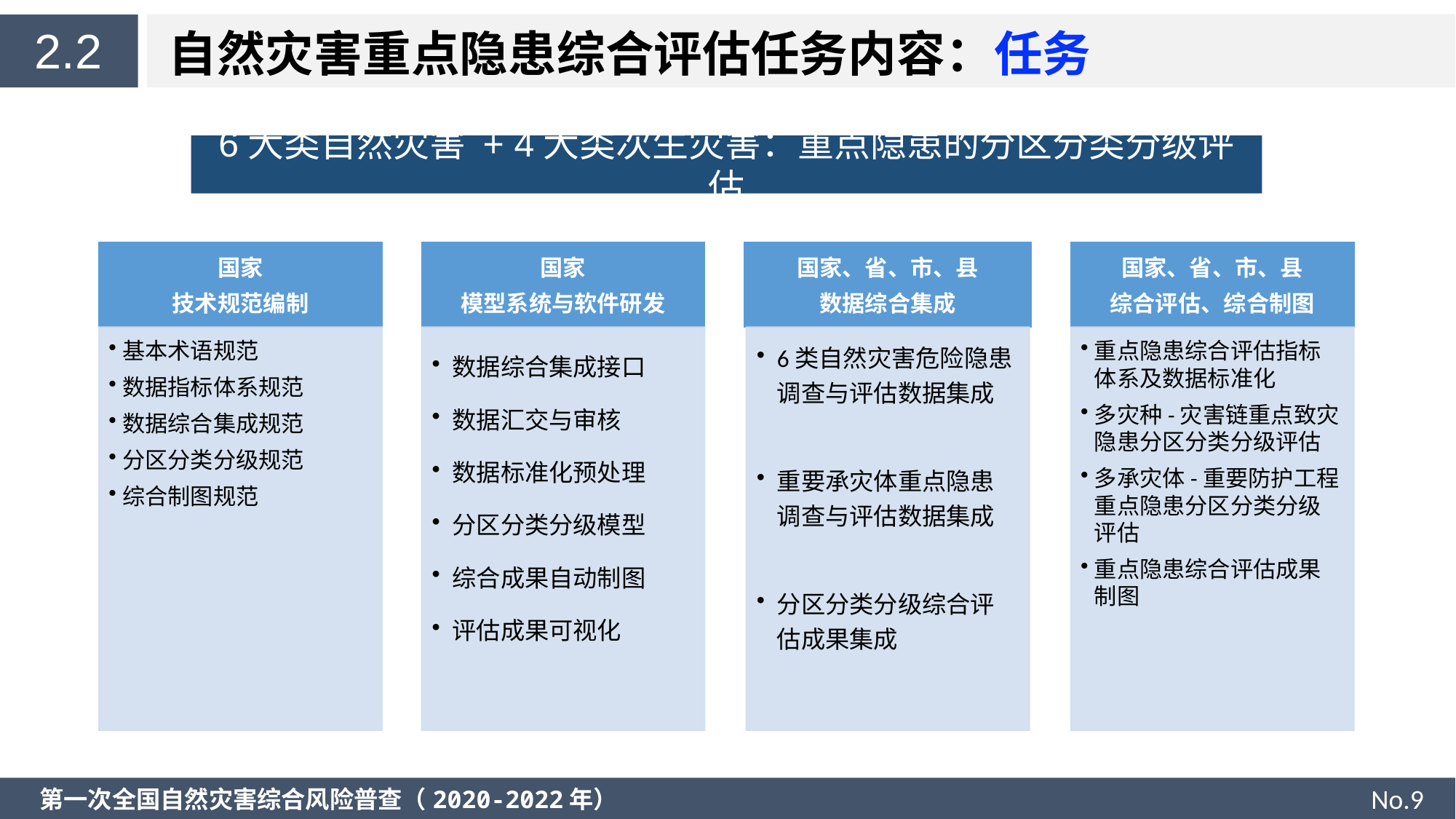

2.2
自然灾害重点隐患综合评估任务内容：任务
6大类自然灾害 + 4大类次生灾害：重点隐患的分区分类分级评估
国家
技术规范编制
基本术语规范
数据指标体系规范
数据综合集成规范
分区分类分级规范
综合制图规范
国家
模型系统与软件研发
数据综合集成接口
数据汇交与审核
数据标准化预处理
分区分类分级模型
综合成果自动制图
评估成果可视化

国家、省、市、县
数据综合集成
6类自然灾害危险隐患调查与评估数据集成

重要承灾体重点隐患调查与评估数据集成

分区分类分级综合评估成果集成
国家、省、市、县
综合评估、综合制图
重点隐患综合评估指标体系及数据标准化
多灾种-灾害链重点致灾隐患分区分类分级评估
多承灾体-重要防护工程重点隐患分区分类分级评估
重点隐患综合评估成果制图
No.9